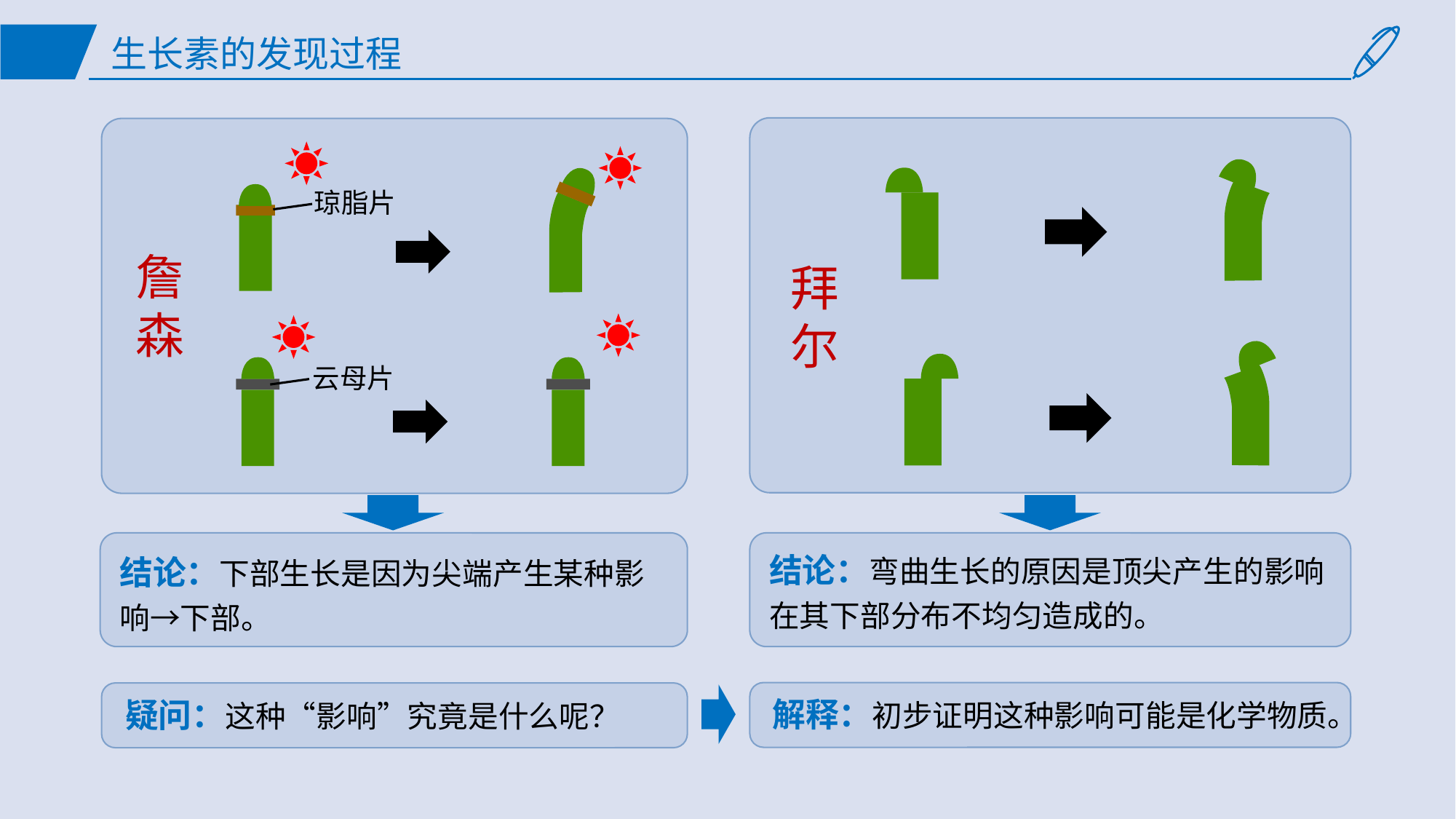

# 生长素的发现过程

琼脂片

詹森
拜
尔

云母片

结论：下部生长是因为尖端产生某种影响→下部。

结论：弯曲生长的原因是顶尖产生的影响在其下部分布不均匀造成的。

解释：初步证明这种影响可能是化学物质。

疑问：这种“影响”究竟是什么呢？